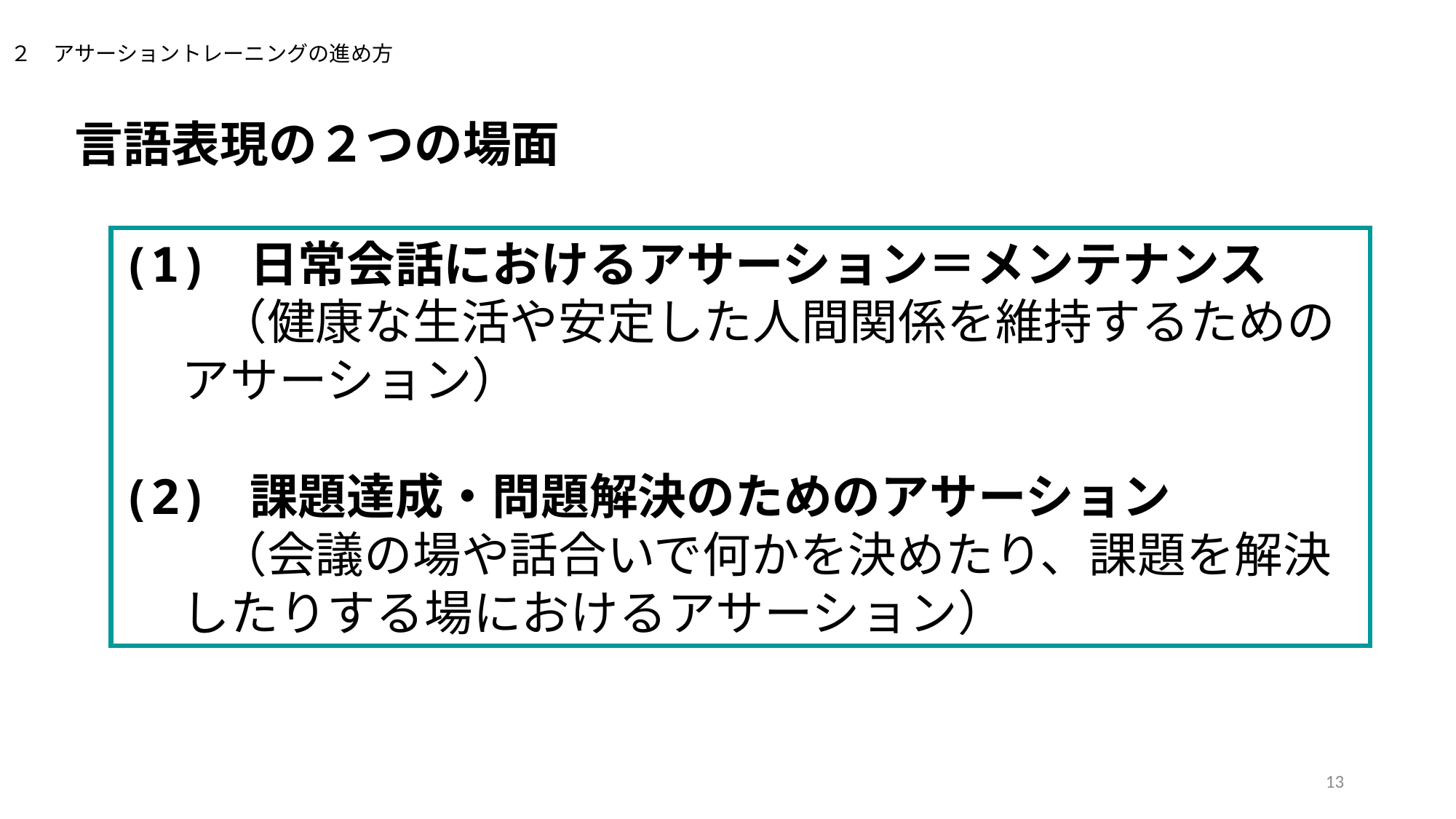

２　アサーショントレーニングの進め方
言語表現の２つの場面
(1) 日常会話におけるアサーション＝メンテナンス
　　（健康な生活や安定した人間関係を維持するためのアサーション）

(2) 課題達成・問題解決のためのアサーション
　　（会議の場や話合いで何かを決めたり、課題を解決したりする場におけるアサーション）
13